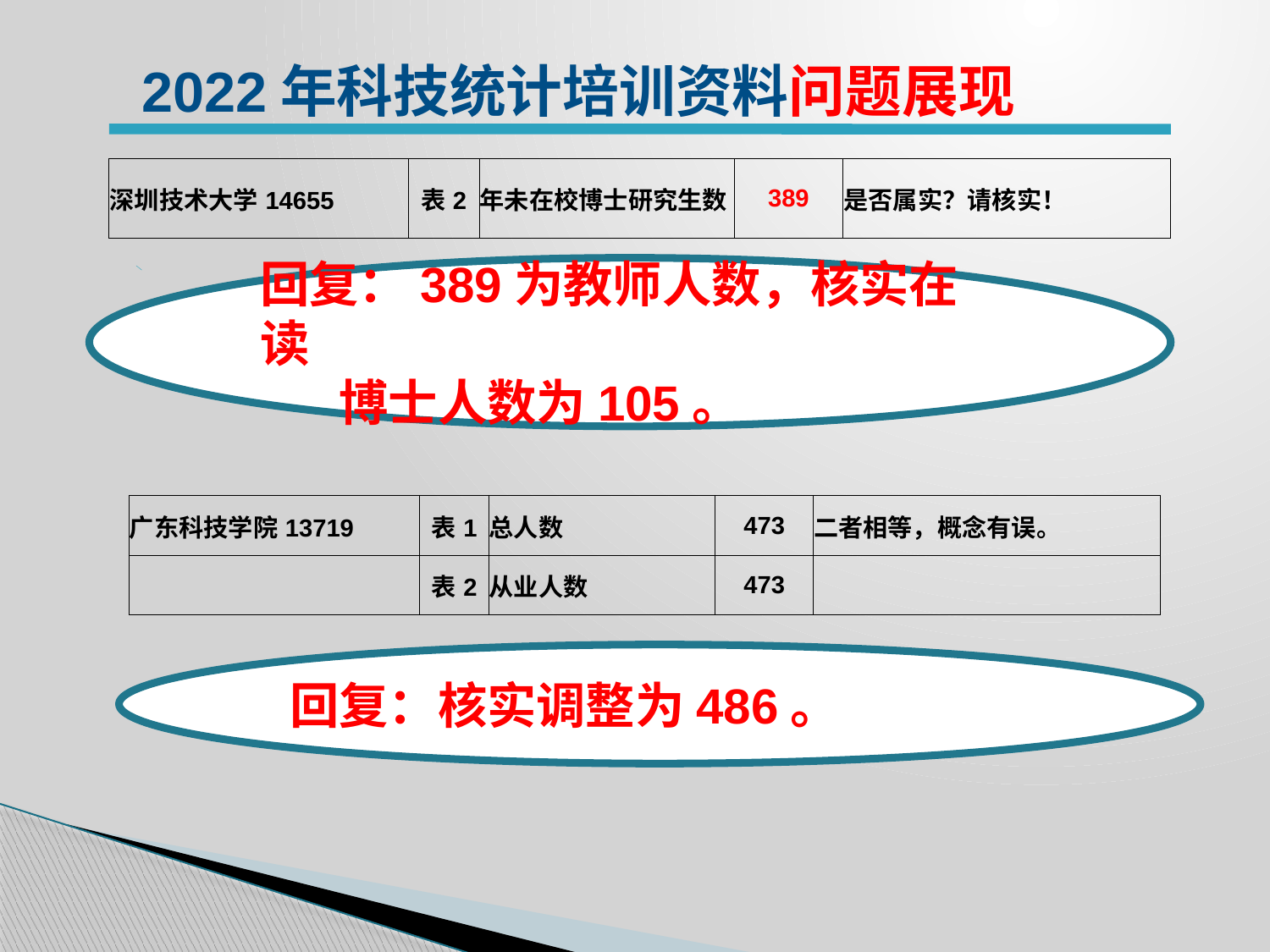

2022年科技统计培训资料问题展现
| 深圳技术大学14655 | 表2 | 年未在校博士研究生数 | 389 | 是否属实？请核实！ |
| --- | --- | --- | --- | --- |
回复：389为教师人数，核实在读
      博士人数为105。
| 广东科技学院13719 | 表1 | 总人数 | 473 | 二者相等，概念有误。 |
| --- | --- | --- | --- | --- |
|  | 表2 | 从业人数 | 473 |  |
回复：核实调整为486。